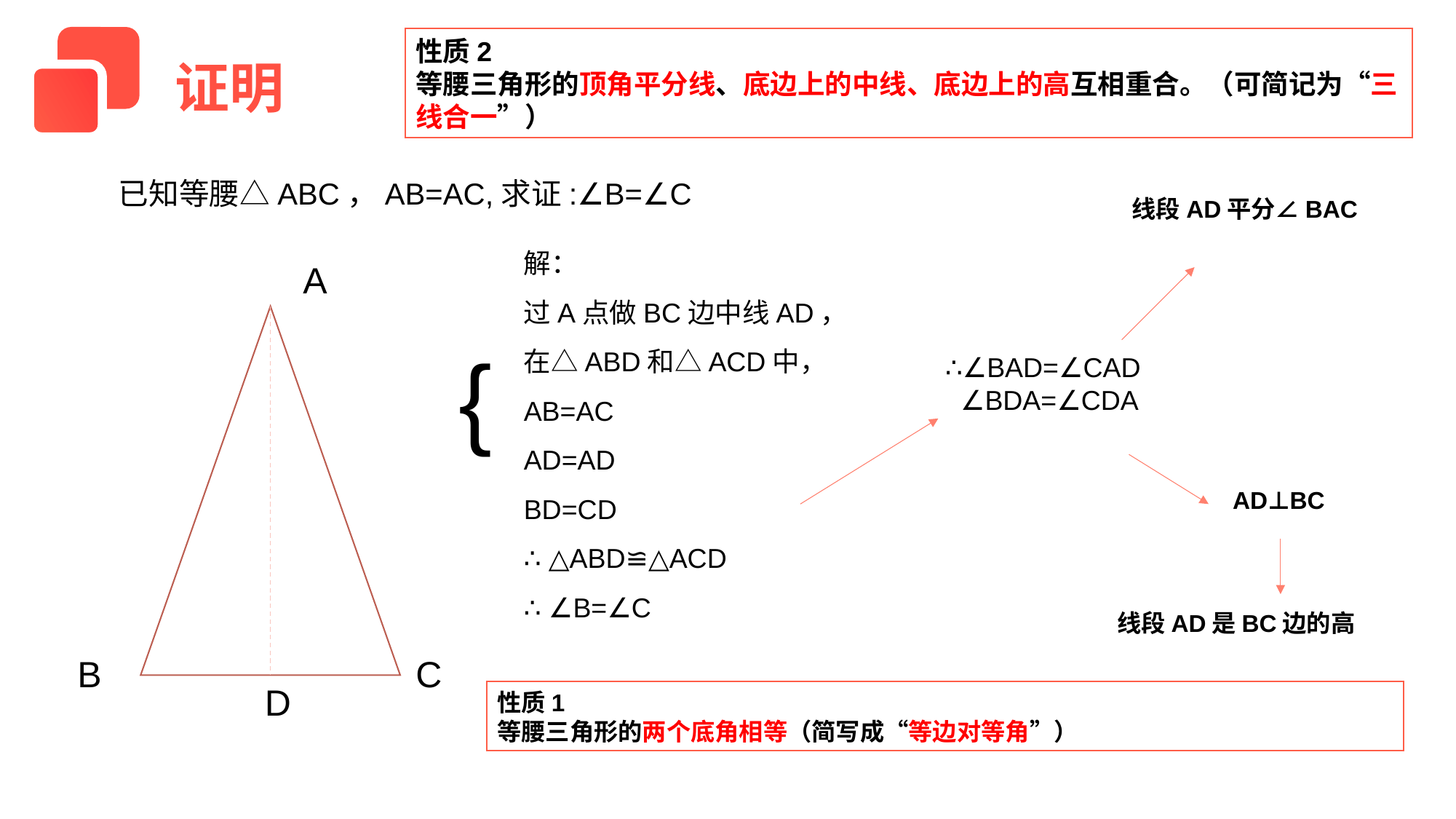

性质2
等腰三角形的顶角平分线、底边上的中线、底边上的高互相重合。（可简记为“三线合一”）
证明
已知等腰△ABC，AB=AC,求证:∠B=∠C
线段AD平分∠BAC
解：
过A点做BC边中线AD，
在△ABD和△ACD中，
AB=AC
AD=AD
BD=CD
∴ △ABD≌△ACD
∴ ∠B=∠C
A

{
∴∠BAD=∠CAD
  ∠BDA=∠CDA

AD⊥BC
线段AD是BC边的高
B
C
D

性质1
等腰三角形的两个底角相等（简写成“等边对等角”）